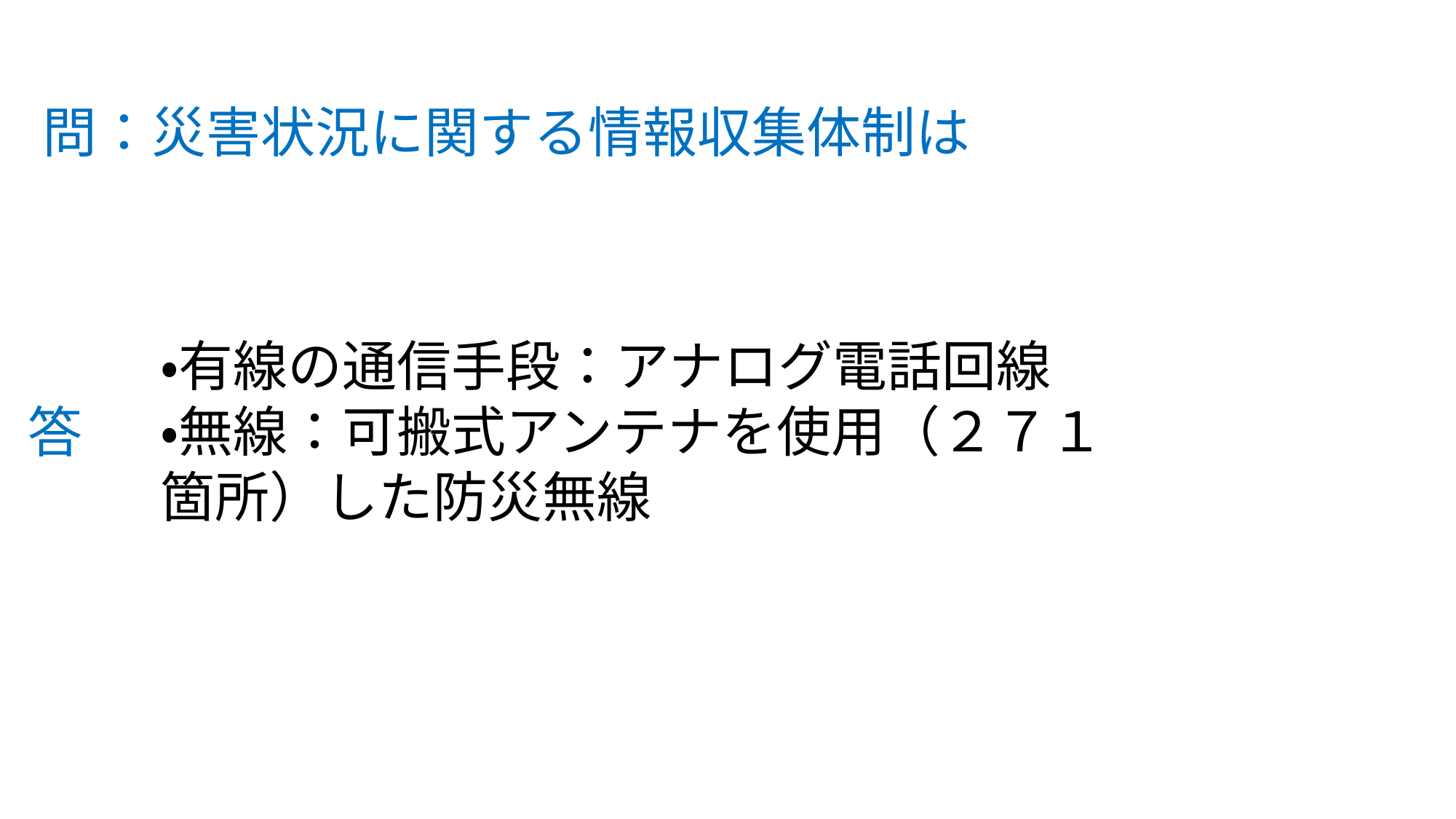

問：災害状況に関する情報収集体制は
・有線の通信手段：アナログ電話回線
・無線：可搬式アンテナを使用（２７１箇所）した防災無線
答